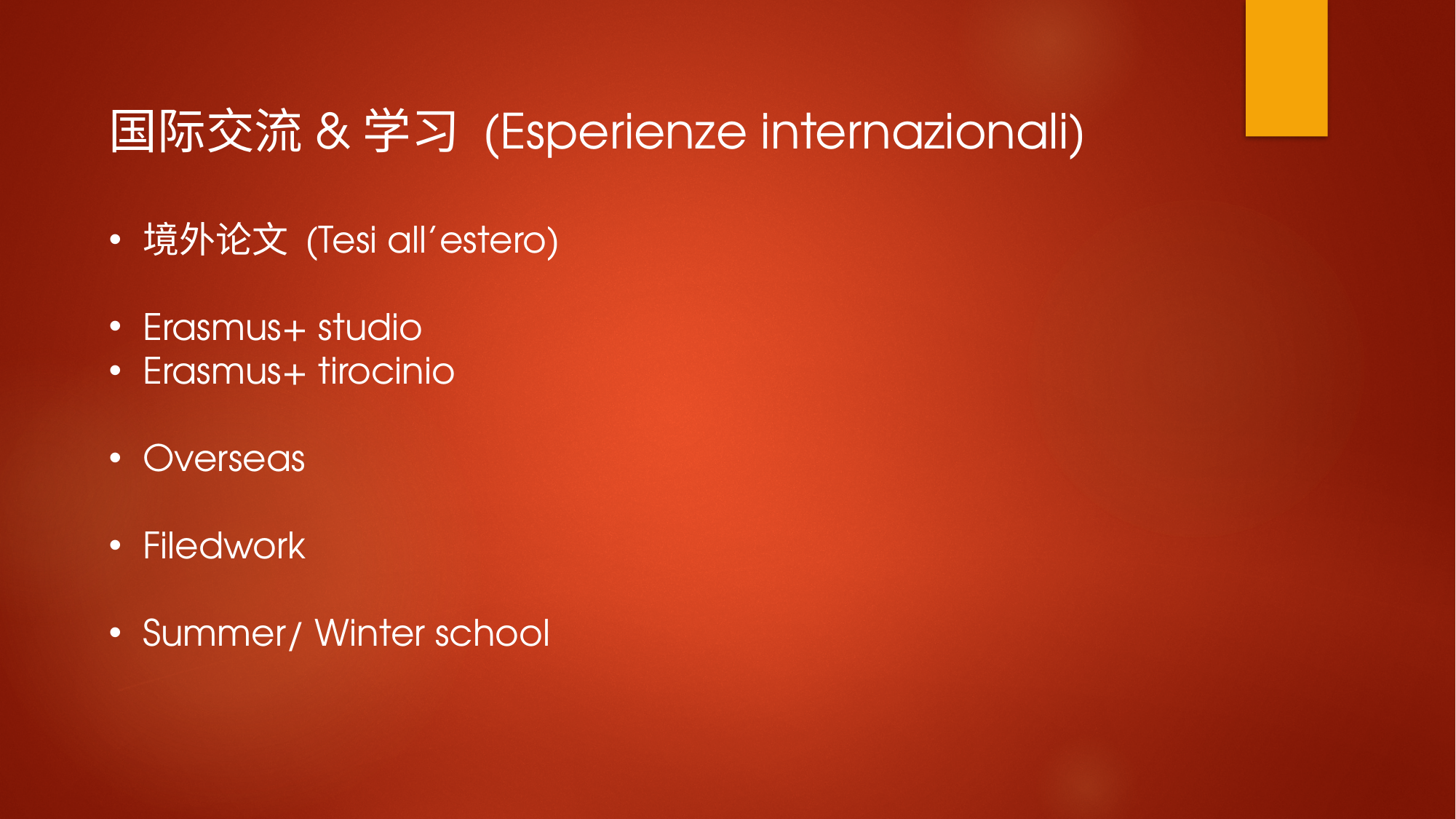

国际交流&学习 (Esperienze internazionali)

境外论文 (Tesi all’estero)

Erasmus+ studio
Erasmus+ tirocinio

Overseas

Filedwork

Summer/ Winter school